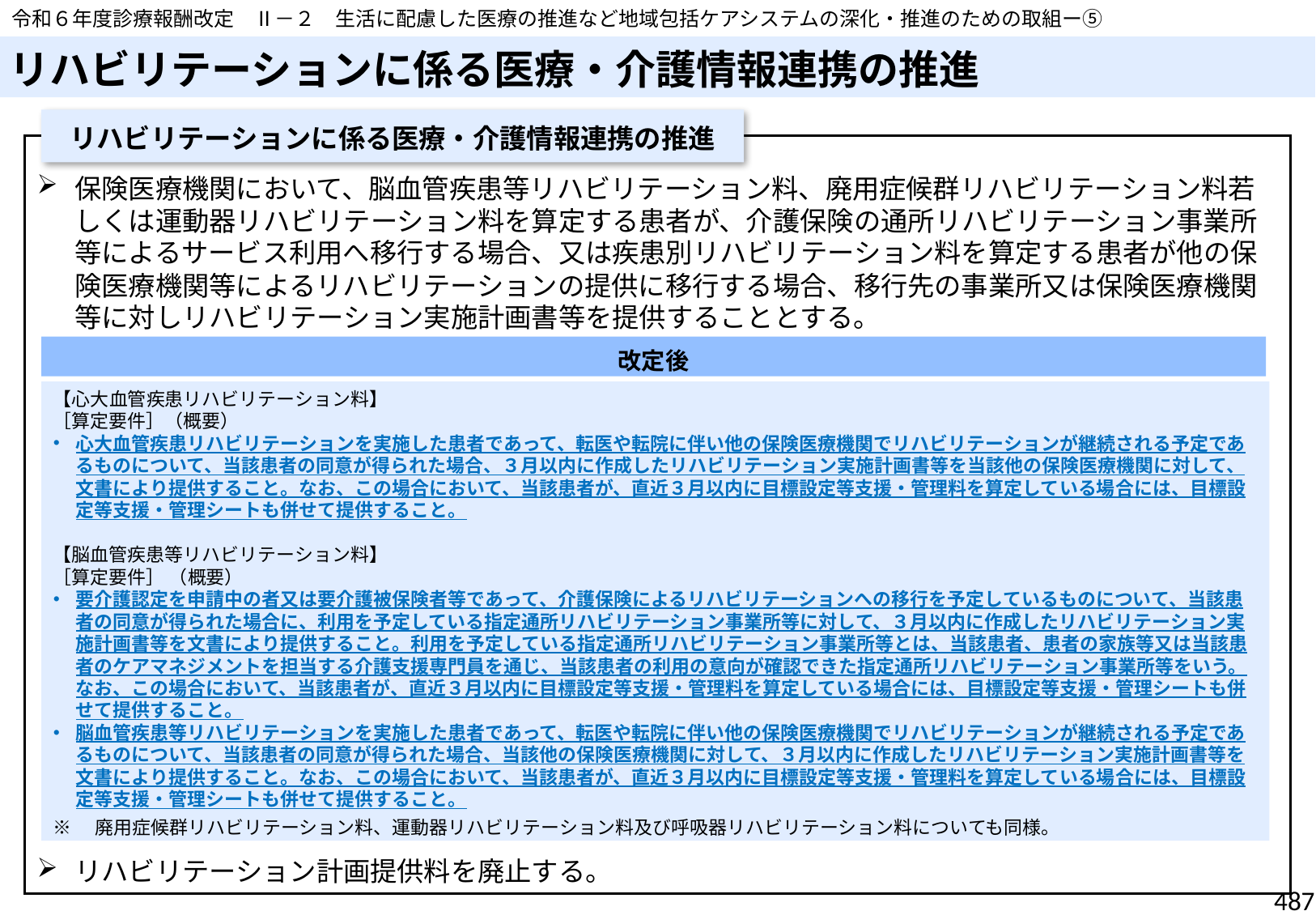

令和６年度診療報酬改定　Ⅱ－２　生活に配慮した医療の推進など地域包括ケアシステムの深化・推進のための取組ー⑤
# リハビリテーションに係る医療・介護情報連携の推進
リハビリテーションに係る医療・介護情報連携の推進

保険医療機関において、脳血管疾患等リハビリテーション料、廃用症候群リハビリテーション料若しくは運動器リハビリテーション料を算定する患者が、介護保険の通所リハビリテーション事業所等によるサービス利用へ移行する場合、又は疾患別リハビリテーション料を算定する患者が他の保険医療機関等によるリハビリテーションの提供に移行する場合、移行先の事業所又は保険医療機関等に対しリハビリテーション実施計画書等を提供することとする。

リハビリテーション計画提供料を廃止する。
改定後
【心大血管疾患リハビリテーション料】
［算定要件］（概要）
心大血管疾患リハビリテーションを実施した患者であって、転医や転院に伴い他の保険医療機関でリハビリテーションが継続される予定であるものについて、当該患者の同意が得られた場合、３月以内に作成したリハビリテーション実施計画書等を当該他の保険医療機関に対して、文書により提供すること。なお、この場合において、当該患者が、直近３月以内に目標設定等支援・管理料を算定している場合には、目標設定等支援・管理シートも併せて提供すること。

【脳血管疾患等リハビリテーション料】
［算定要件］ （概要）
要介護認定を申請中の者又は要介護被保険者等であって、介護保険によるリハビリテーションへの移行を予定しているものについて、当該患者の同意が得られた場合に、利用を予定している指定通所リハビリテーション事業所等に対して、３月以内に作成したリハビリテーション実施計画書等を文書により提供すること。利用を予定している指定通所リハビリテーション事業所等とは、当該患者、患者の家族等又は当該患者のケアマネジメントを担当する介護支援専門員を通じ、当該患者の利用の意向が確認できた指定通所リハビリテーション事業所等をいう。なお、この場合において、当該患者が、直近３月以内に目標設定等支援・管理料を算定している場合には、目標設定等支援・管理シートも併せて提供すること。
脳血管疾患等リハビリテーションを実施した患者であって、転医や転院に伴い他の保険医療機関でリハビリテーションが継続される予定であるものについて、当該患者の同意が得られた場合、当該他の保険医療機関に対して、３月以内に作成したリハビリテーション実施計画書等を文書により提供すること。なお、この場合において、当該患者が、直近３月以内に目標設定等支援・管理料を算定している場合には、目標設定等支援・管理シートも併せて提供すること。

※　廃用症候群リハビリテーション料、運動器リハビリテーション料及び呼吸器リハビリテーション料についても同様。
487